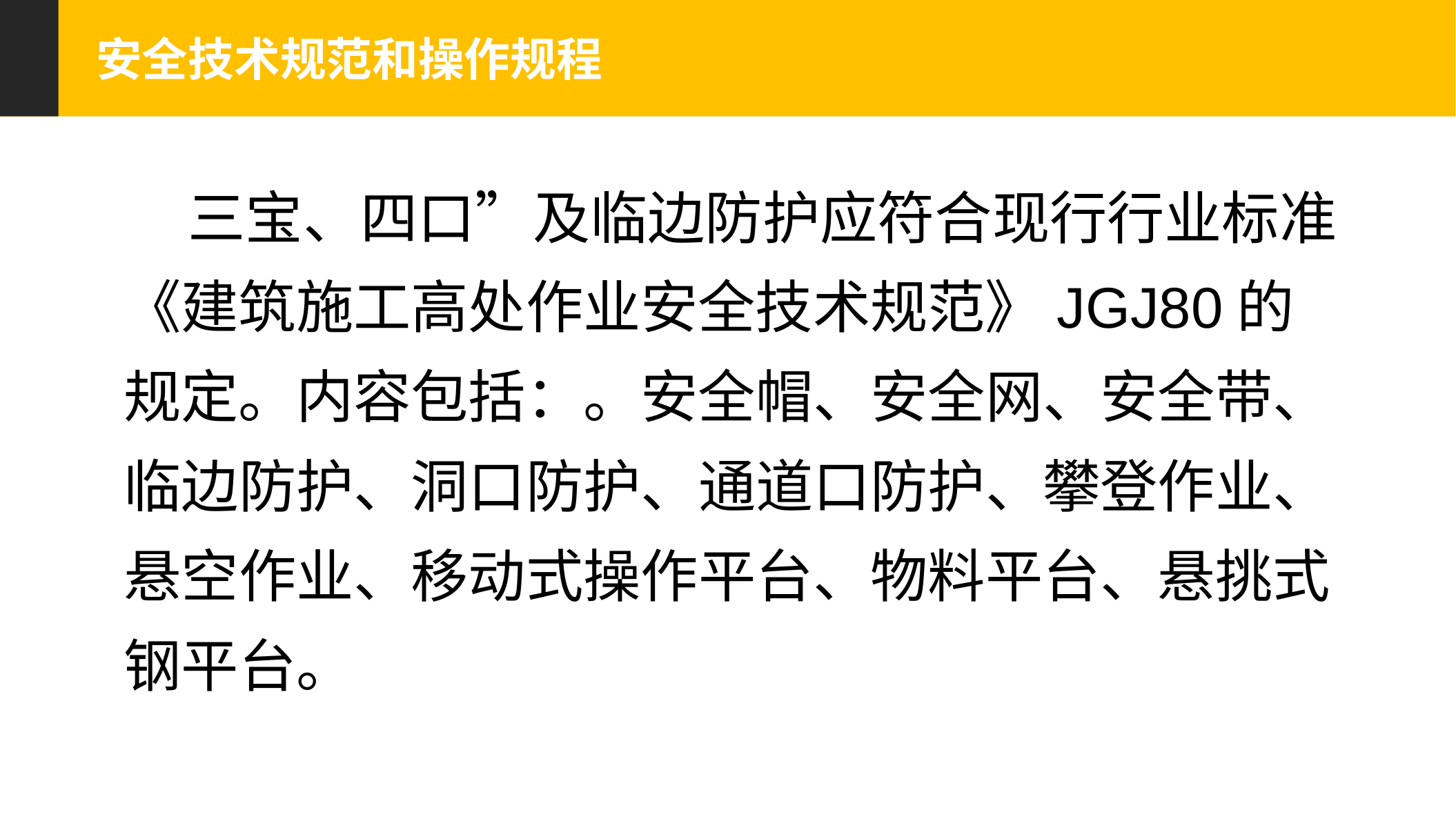

安全技术规范和操作规程
    三宝、四口”及临边防护应符合现行行业标准《建筑施工高处作业安全技术规范》JGJ80的规定。内容包括：。安全帽、安全网、安全带、临边防护、洞口防护、通道口防护、攀登作业、悬空作业、移动式操作平台、物料平台、悬挑式钢平台。